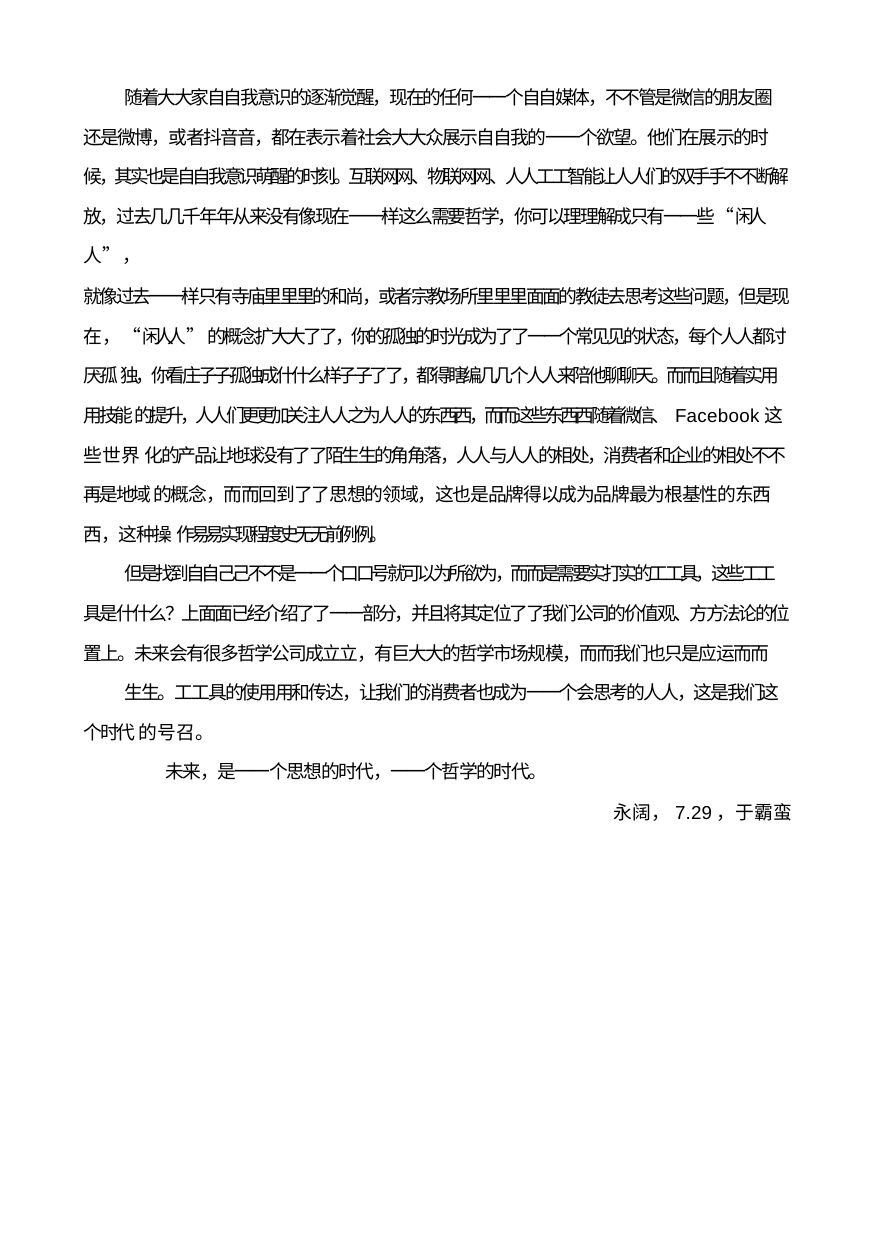

随着⼤大家⾃自我意识的逐渐觉醒，现在的任何⼀一个⾃自媒体，不不管是微信的朋友圈
还是微博，或者抖⾳音，都在表示着社会⼤大众展示⾃自我的⼀一个欲望。他们在展示的时 候，其实也是⾃自我意识萌醒的时刻。互联⽹网、物联⽹网、⼈人⼯工智能让⼈人们的双⼿手不不断解 放，过去⼏几千年年从来没有像现在⼀一样这么需要哲学，你可以理理解成只有⼀一些“闲⼈人”，
就像过去⼀一样只有寺庙⾥里里的和尚，或者宗教场所⾥里里⾯面的教徒去思考这些问题，但是现 在，“闲⼈人”的概念扩⼤大了了，你的孤独的时光成为了了⼀一个常⻅见的状态，每个⼈人都讨厌孤 独，你看庄⼦子孤独成什什么样⼦子了了，都得瞎编⼏几个⼈人来陪他聊聊天。⽽而且随着实⽤用技能 的提升，⼈人们更更加关注⼈人之为⼈人的东⻄西，⽽而这些东⻄西随着微信、Facebook这些世界 化的产品让地球没有了了陌⽣生的⻆角落，⼈人与⼈人的相处，消费者和企业的相处不不再是地域 的概念，⽽而回到了了思想的领域，这也是品牌得以成为品牌最为根基性的东⻄西，这种操 作易易实现程度史⽆无前例例。
但是找到⾃自⼰己不不是⼀一个⼝口号就可以为所欲为，⽽而是需要实打实的⼯工具，这些⼯工 具是什什么？上⾯面已经介绍了了⼀一部分，并且将其定位了了我们公司的价值观、⽅方法论的位 置上。未来会有很多哲学公司成⽴立，有巨⼤大的哲学市场规模，⽽而我们也只是应运⽽而
⽣生。⼯工具的使⽤用和传达，让我们的消费者也成为⼀一个会思考的⼈人，这是我们这个时代 的号召。
未来，是⼀一个思想的时代，⼀一个哲学的时代。
永阔，7.29，于霸蛮